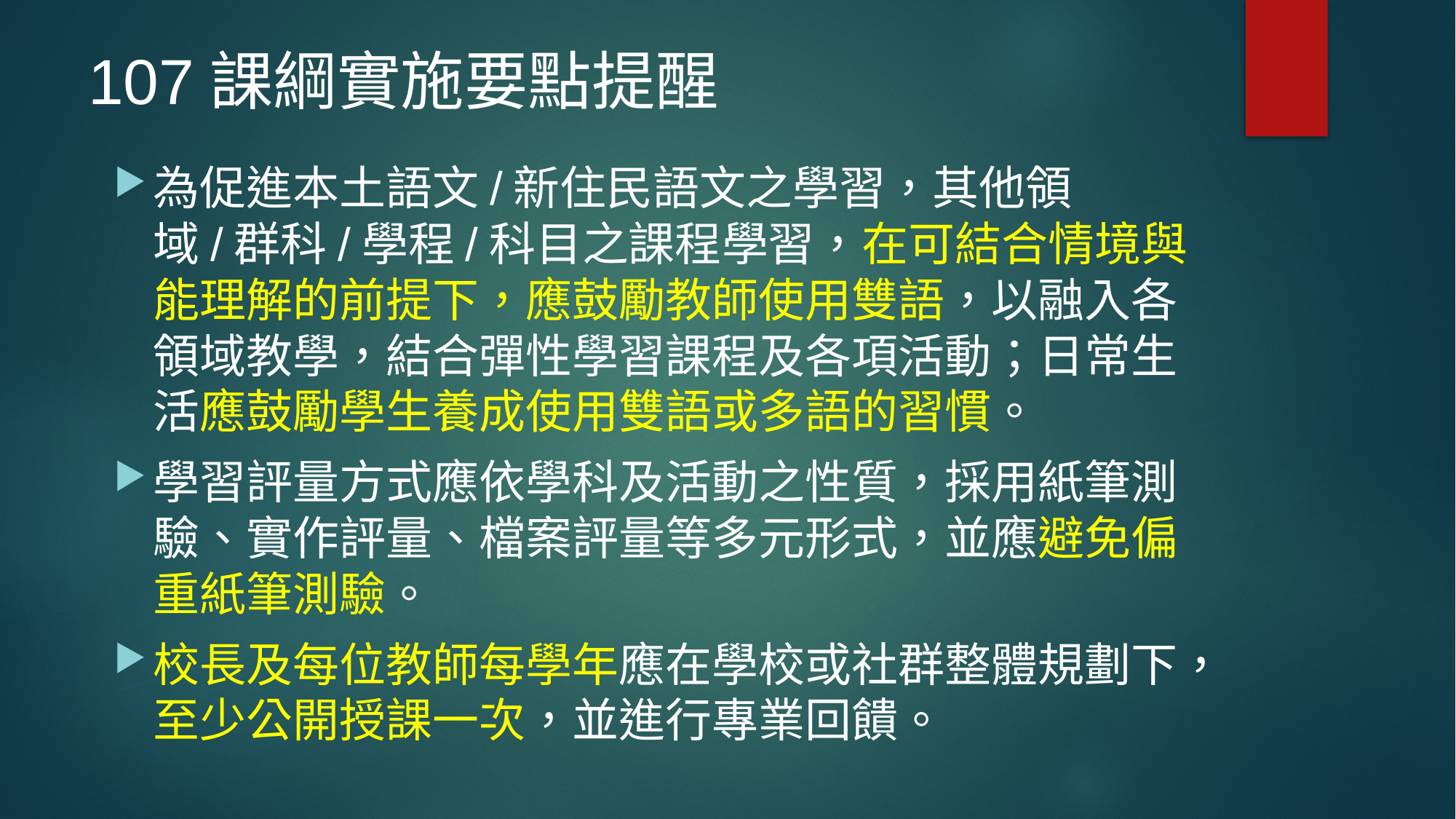

# 107課綱實施要點提醒
為促進本土語文/新住民語文之學習，其他領域/群科/學程/科目之課程學習，在可結合情境與能理解的前提下，應鼓勵教師使用雙語，以融入各領域教學，結合彈性學習課程及各項活動；日常生活應鼓勵學生養成使用雙語或多語的習慣。
學習評量方式應依學科及活動之性質，採用紙筆測驗、實作評量、檔案評量等多元形式，並應避免偏重紙筆測驗。
校長及每位教師每學年應在學校或社群整體規劃下，至少公開授課一次，並進行專業回饋。